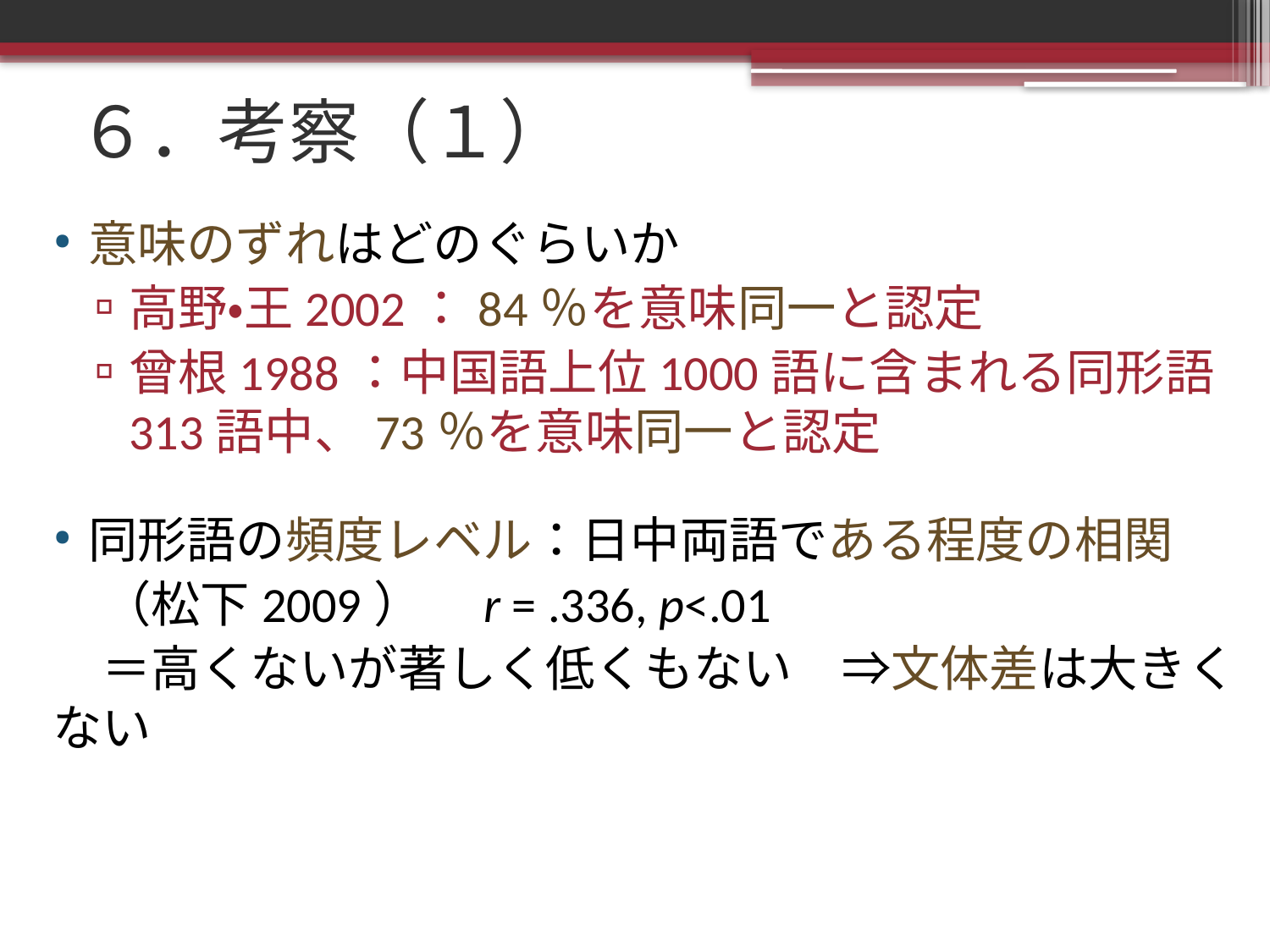

# ６．考察（１）
意味のずれはどのぐらいか
高野・王2002：84％を意味同一と認定
曾根1988：中国語上位1000語に含まれる同形語313語中、73％を意味同一と認定

同形語の頻度レベル：日中両語である程度の相関
　（松下2009）　r = .336, p<.01
　＝高くないが著しく低くもない　⇒文体差は大きくない